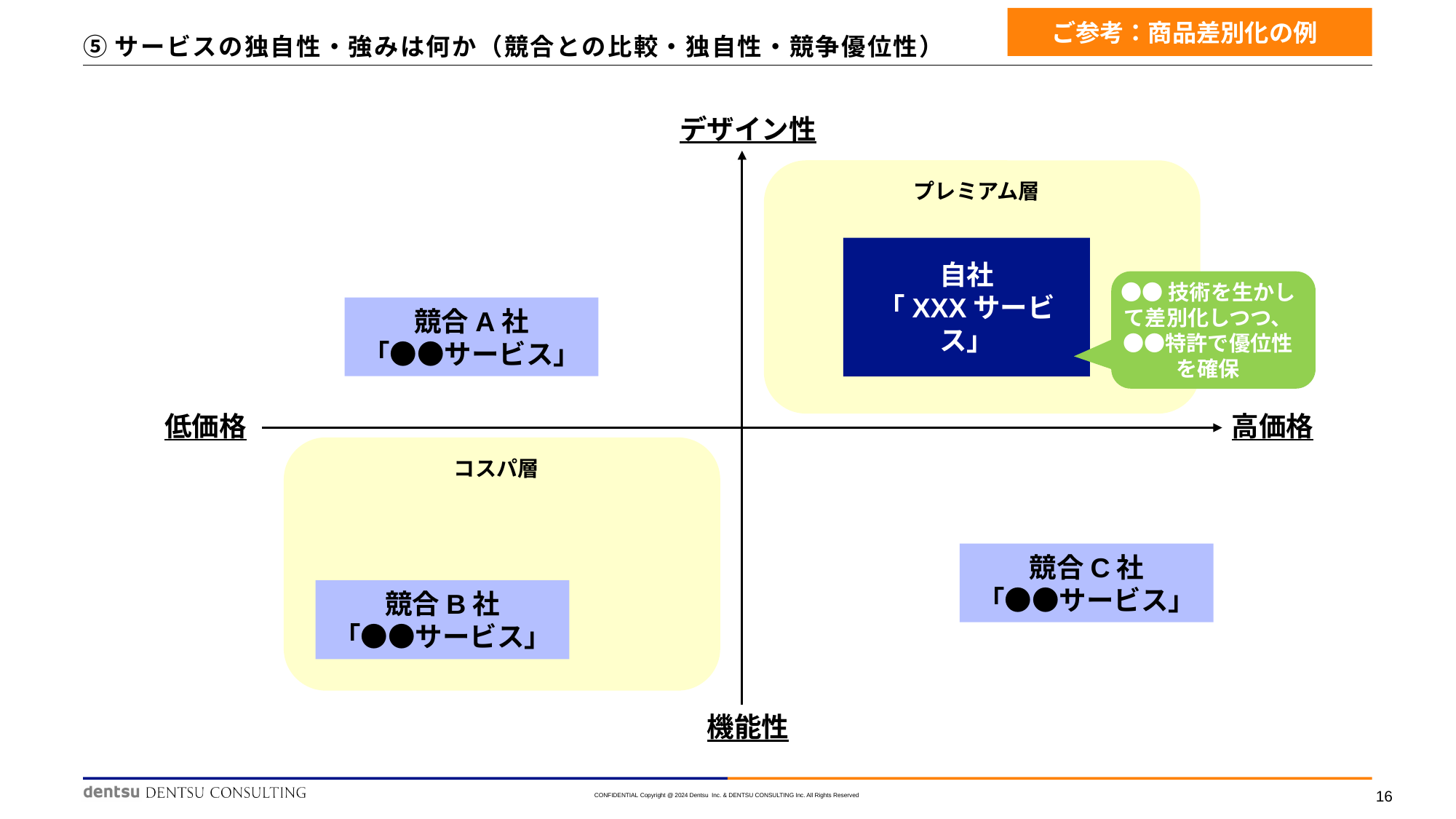

ご参考：商品差別化の例
# ⑤サービスの独自性・強みは何か（競合との比較・独自性・競争優位性）
デザイン性
プレミアム層
自社
「XXXサービス」
●●技術を生かして差別化しつつ、●●特許で優位性を確保
競合A社
「●●サービス」
低価格
高価格
コスパ層
競合C社
「●●サービス」
競合B社
「●●サービス」
機能性